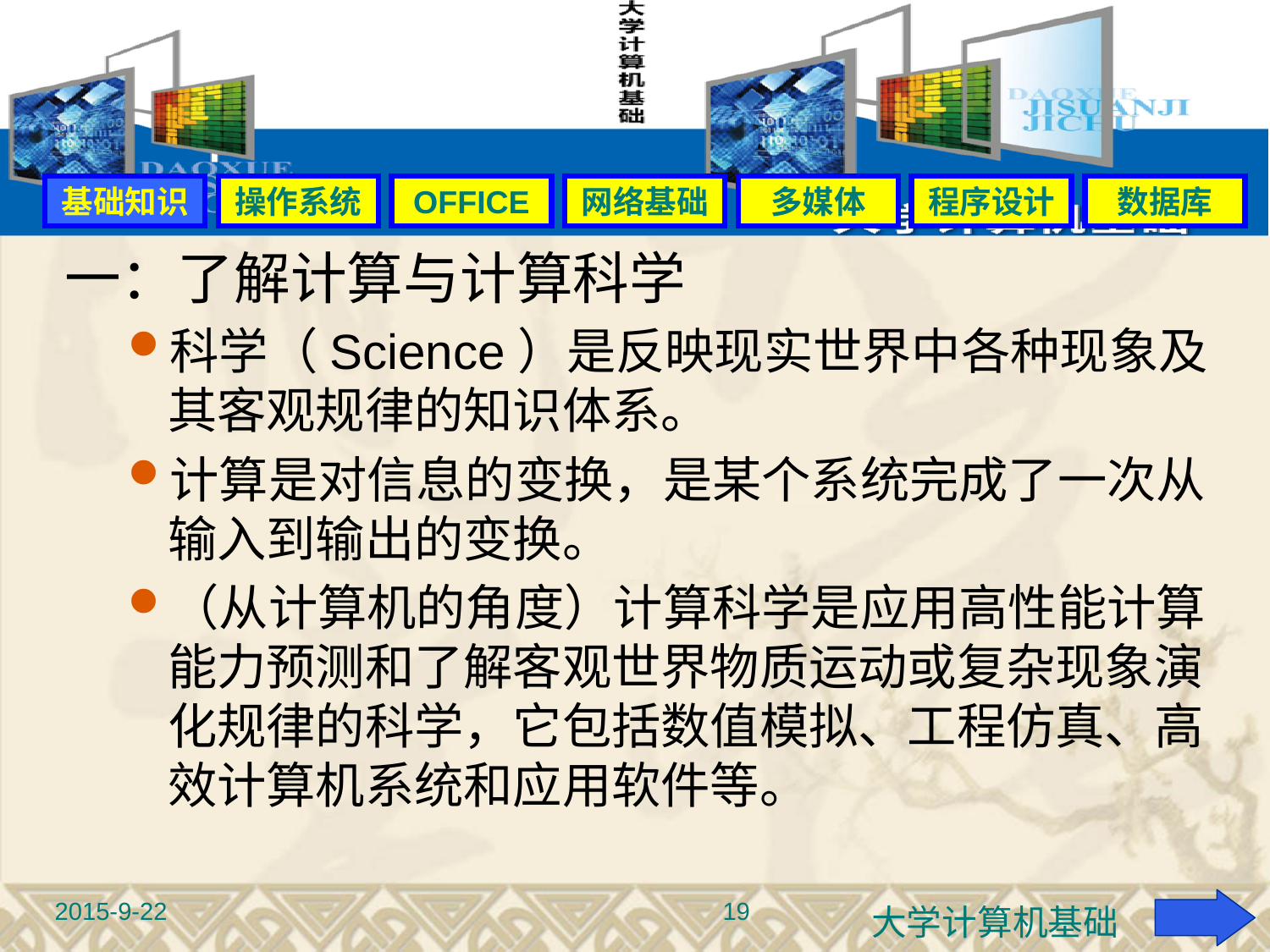

#
基础知识
操作系统
OFFICE
网络基础
多媒体
程序设计
数据库
一：了解计算与计算科学
科学（Science）是反映现实世界中各种现象及其客观规律的知识体系。
计算是对信息的变换，是某个系统完成了一次从输入到输出的变换。
（从计算机的角度）计算科学是应用高性能计算能力预测和了解客观世界物质运动或复杂现象演化规律的科学，它包括数值模拟、工程仿真、高效计算机系统和应用软件等。
19
2015-9-22